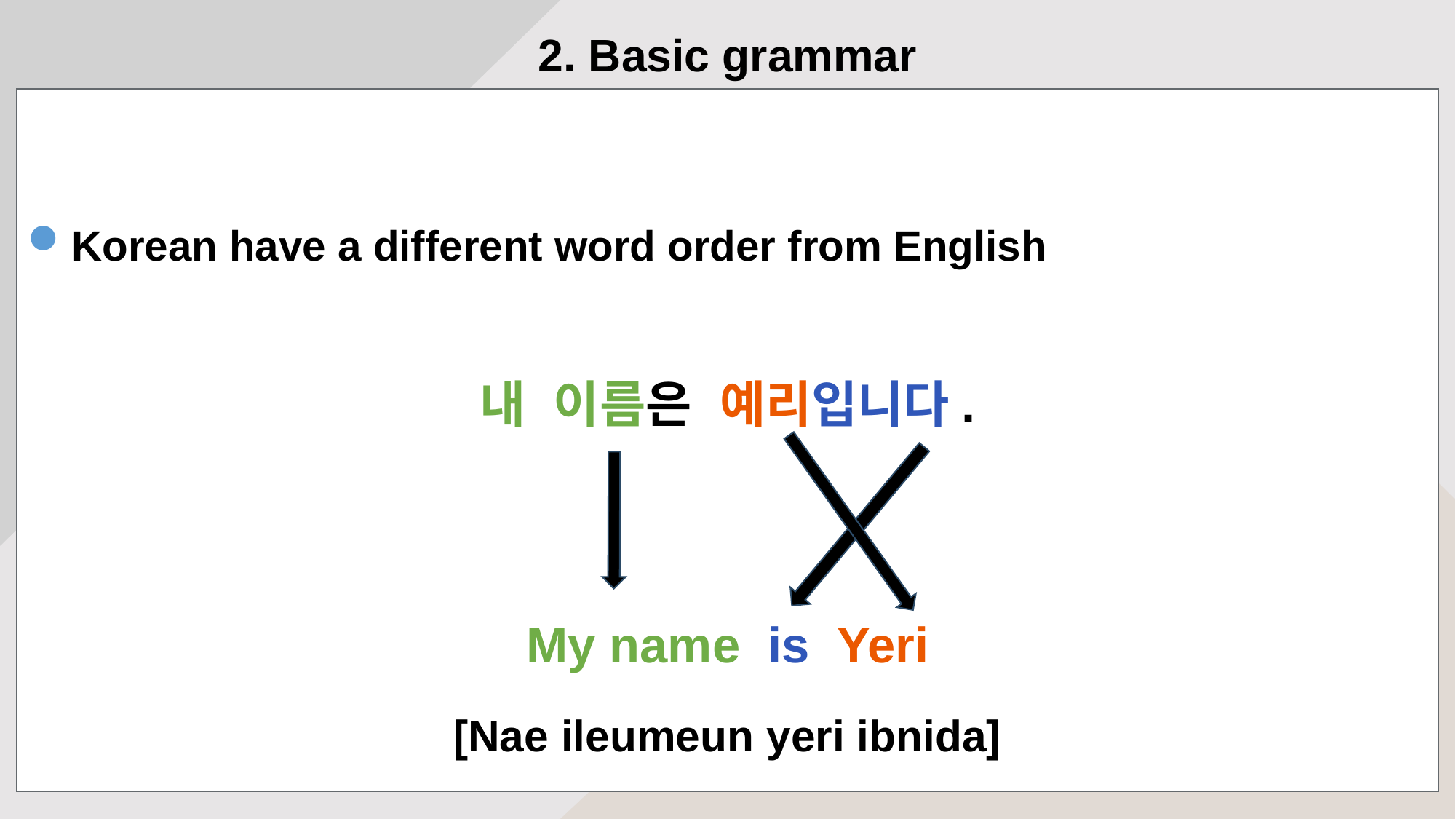

2. Basic grammar
Korean have a different word order from English

내  이름은  예리입니다.

My name  is  Yeri

[Nae ileumeun yeri ibnida]